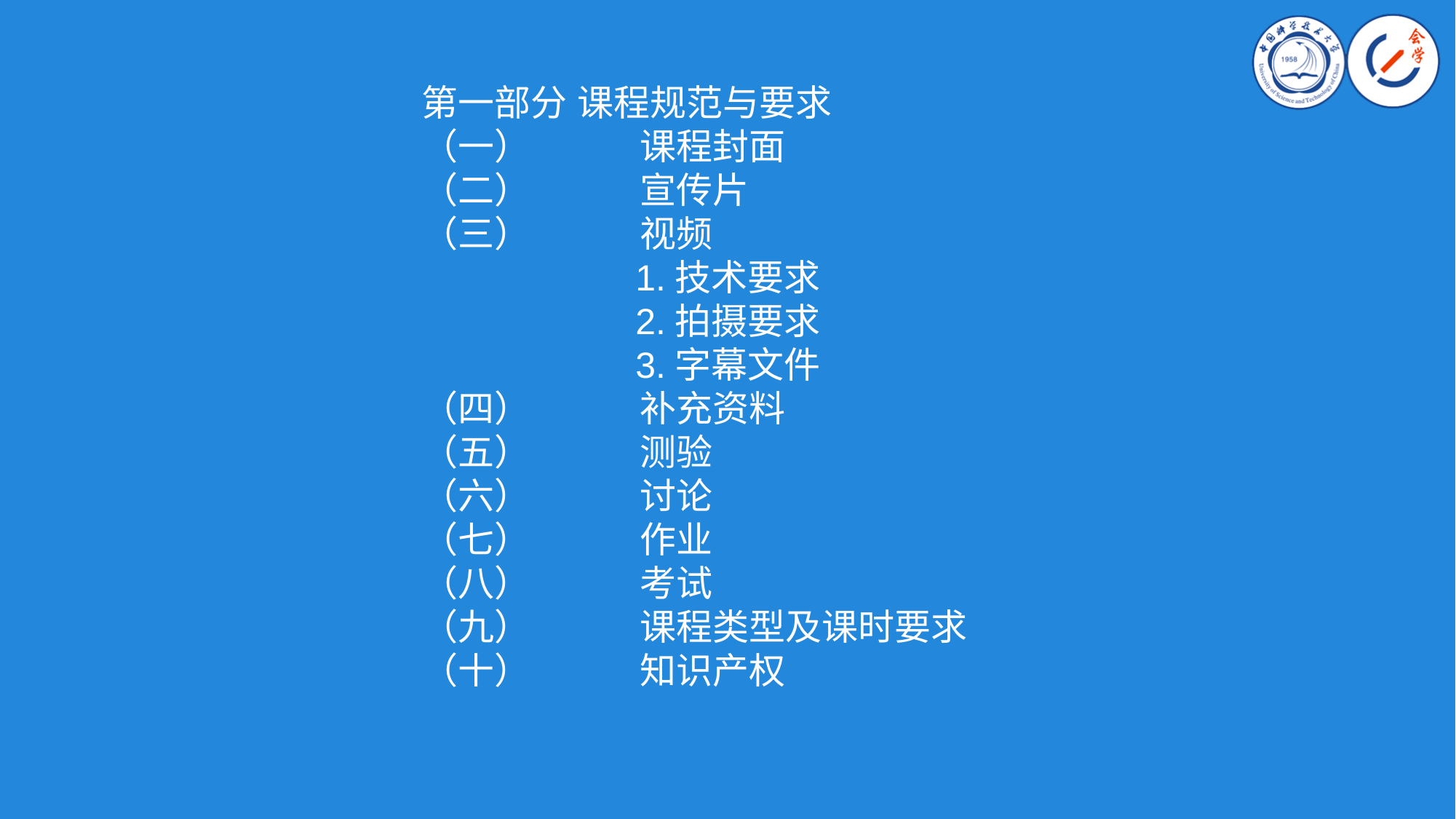

第一部分 课程规范与要求
（一）	课程封面
（二）	宣传片
（三）	视频
                     1.技术要求
                     2.拍摄要求
                     3.字幕文件
（四）	补充资料
（五）	测验
（六）	讨论
（七）	作业
（八）	考试
（九）	课程类型及课时要求
（十）	知识产权